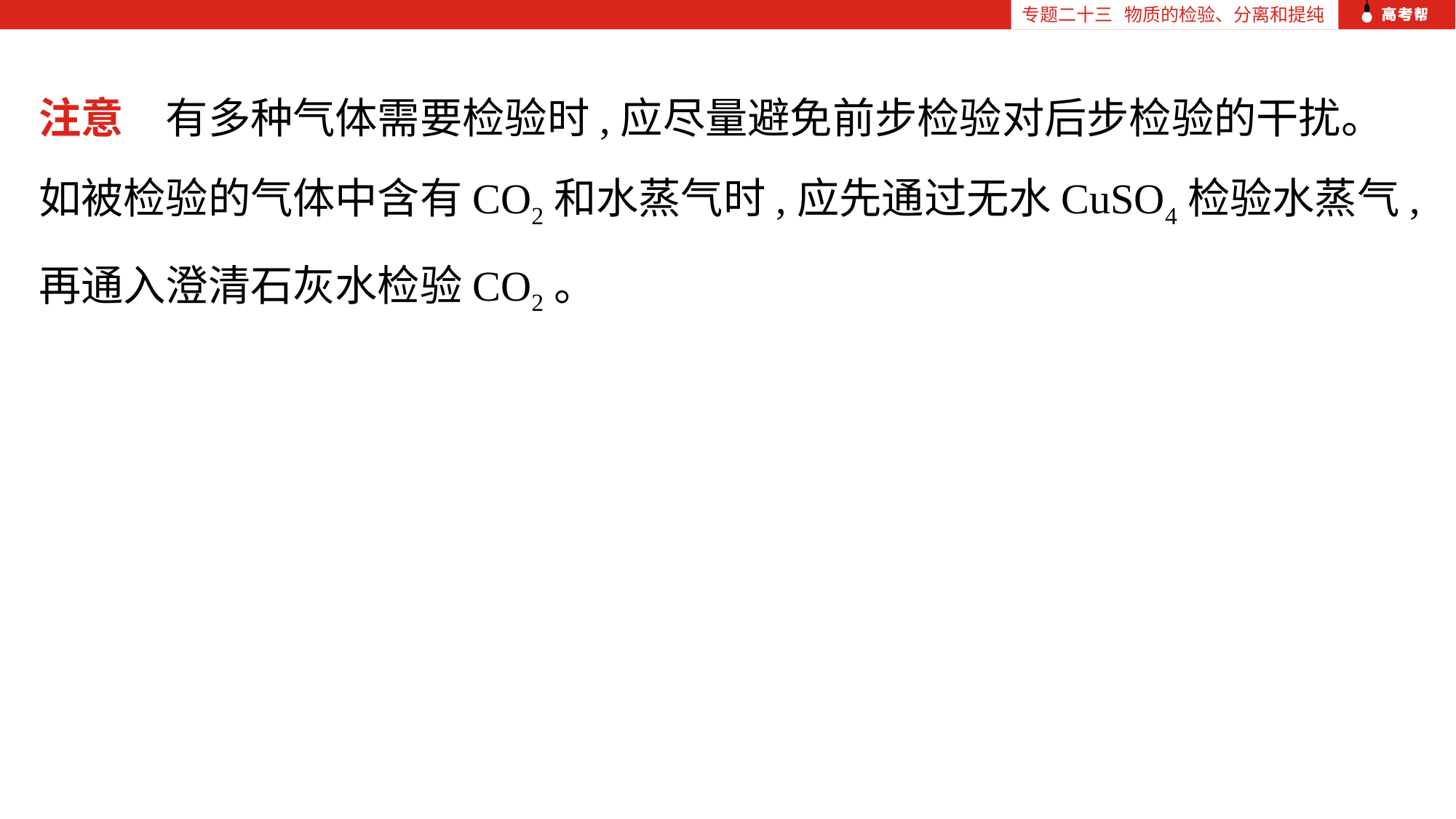

专题二十三   物质的检验、分离和提纯

注意　有多种气体需要检验时,应尽量避免前步检验对后步检验的干扰。如被检验的气体中含有CO2和水蒸气时,应先通过无水CuSO4检验水蒸气,再通入澄清石灰水检验CO2。